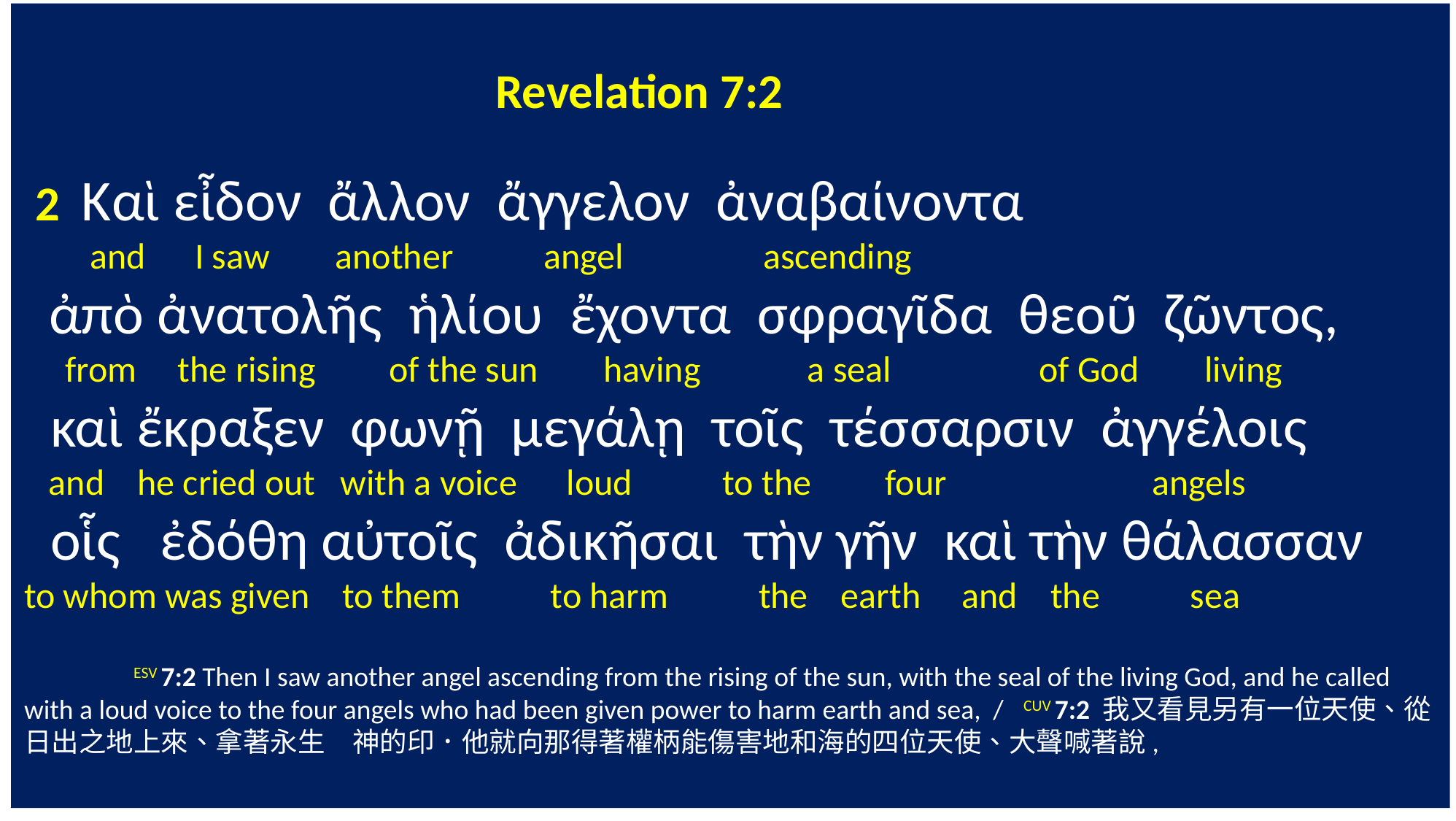

Revelation 7:2

 2  Καὶ εἶδον  ἄλλον  ἄγγελον  ἀναβαίνοντα
        and      I saw        another           angel                 ascending
  ἀπὸ ἀνατολῆς  ἡλίου  ἔχοντα  σφραγῖδα  θεοῦ  ζῶντος,
     from     the rising         of the sun        having             a seal                  of God        living
  καὶ ἔκραξεν  φωνῇ  μεγάλῃ  τοῖς  τέσσαρσιν  ἀγγέλοις
   and    he cried out   with a voice      loud           to the         four                         angels
  οἷς   ἐδόθη αὐτοῖς  ἀδικῆσαι  τὴν γῆν  καὶ τὴν θάλασσαν
to whom was given    to them           to harm           the    earth     and    the           sea

	ESV 7:2 Then I saw another angel ascending from the rising of the sun, with the seal of the living God, and he called with a loud voice to the four angels who had been given power to harm earth and sea,  /   CUV 7:2 我又看見另有一位天使、從日出之地上來、拿著永生　神的印．他就向那得著權柄能傷害地和海的四位天使、大聲喊著說,